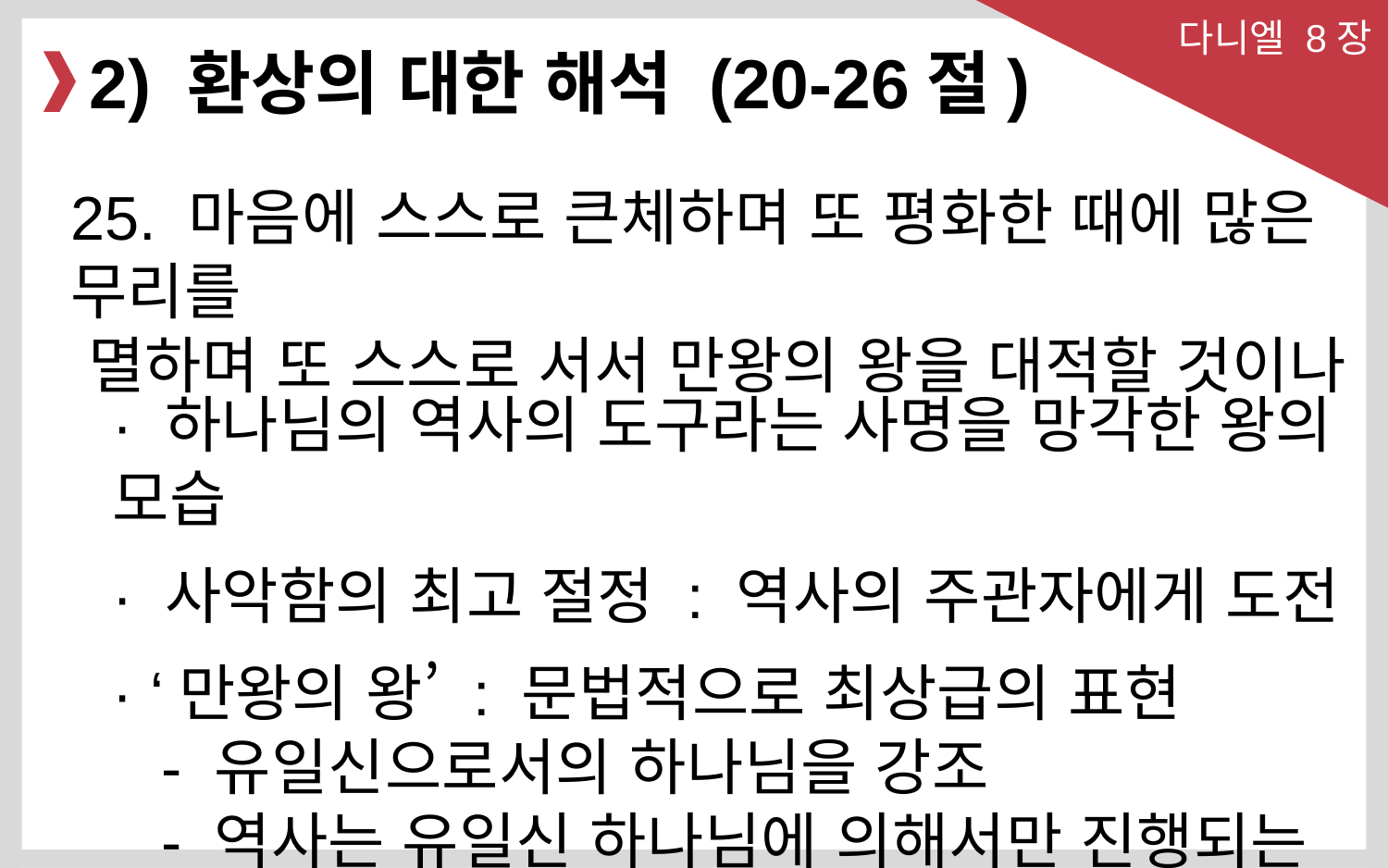

다니엘 8장
2) 환상의 대한 해석 (20-26절)

25. 마음에 스스로 큰체하며 또 평화한 때에 많은 무리를
 멸하며 또 스스로 서서 만왕의 왕을 대적할 것이나
· 하나님의 역사의 도구라는 사명을 망각한 왕의 모습
· 사악함의 최고 절정 : 역사의 주관자에게 도전
· ‘만왕의 왕’ : 문법적으로 최상급의 표현
  - 유일신으로서의 하나님을 강조
  - 역사는 유일신 하나님에 의해서만 진행되는 것